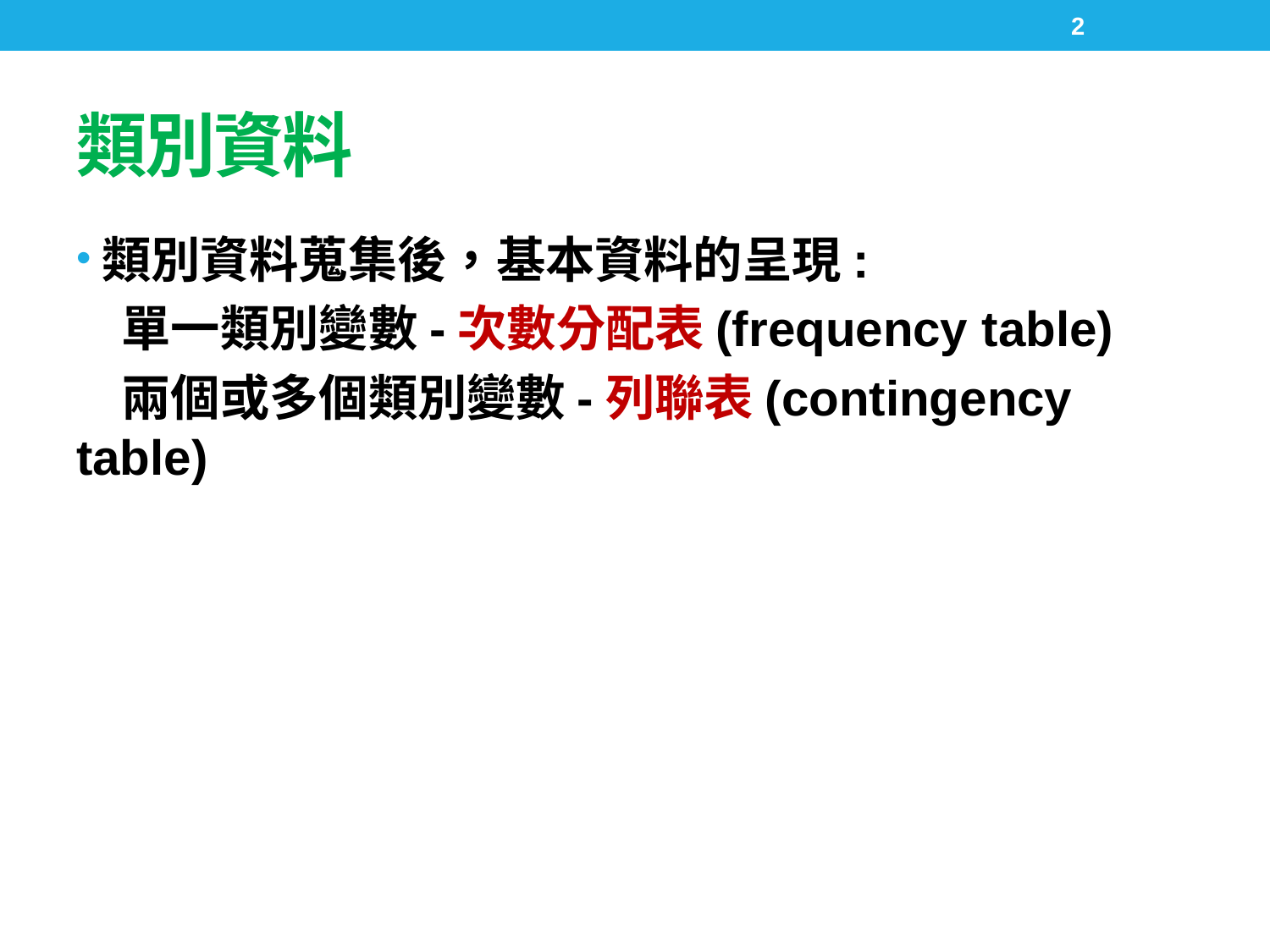

2
# 類別資料
類別資料蒐集後，基本資料的呈現:
   單一類別變數-次數分配表(frequency table)
   兩個或多個類別變數-列聯表(contingency table)